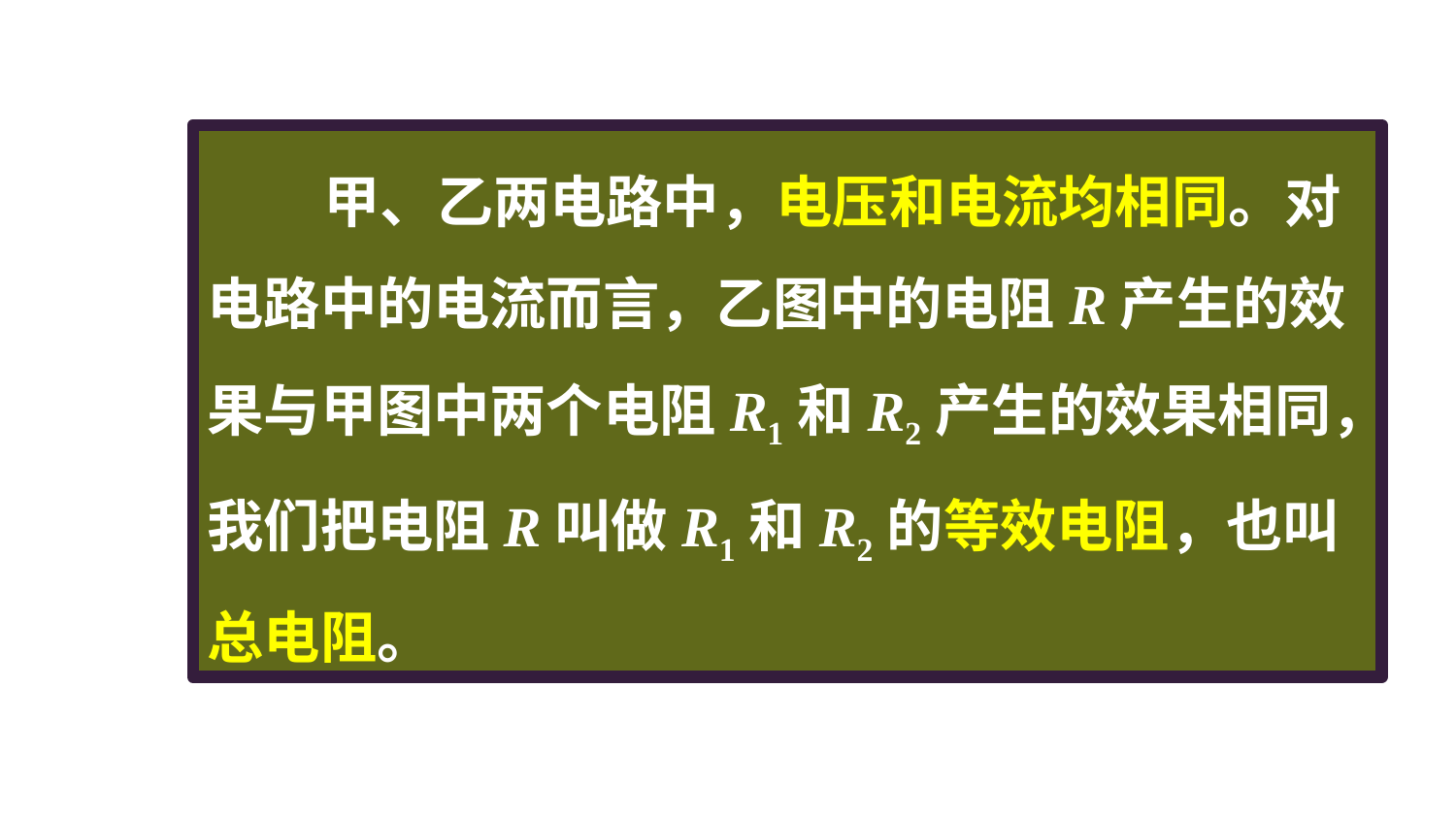

甲、乙两电路中，电压和电流均相同。对电路中的电流而言，乙图中的电阻R产生的效果与甲图中两个电阻R1和R2产生的效果相同，我们把电阻R叫做R1和R2的等效电阻，也叫总电阻。